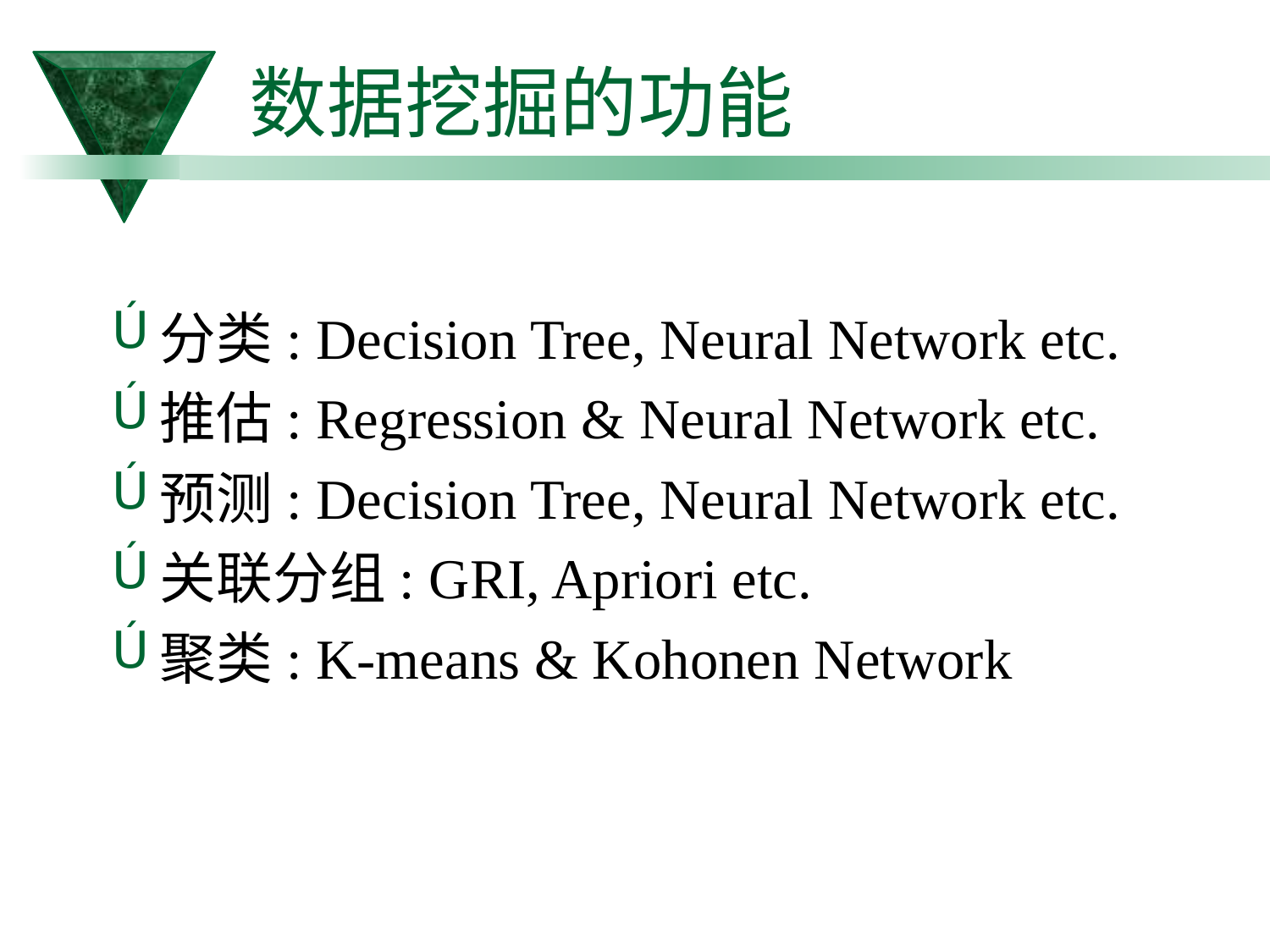

# 数据挖掘的功能

分类: Decision Tree, Neural Network etc.
推估: Regression & Neural Network etc.
预测: Decision Tree, Neural Network etc.
关联分组: GRI, Apriori etc.
聚类: K-means & Kohonen Network